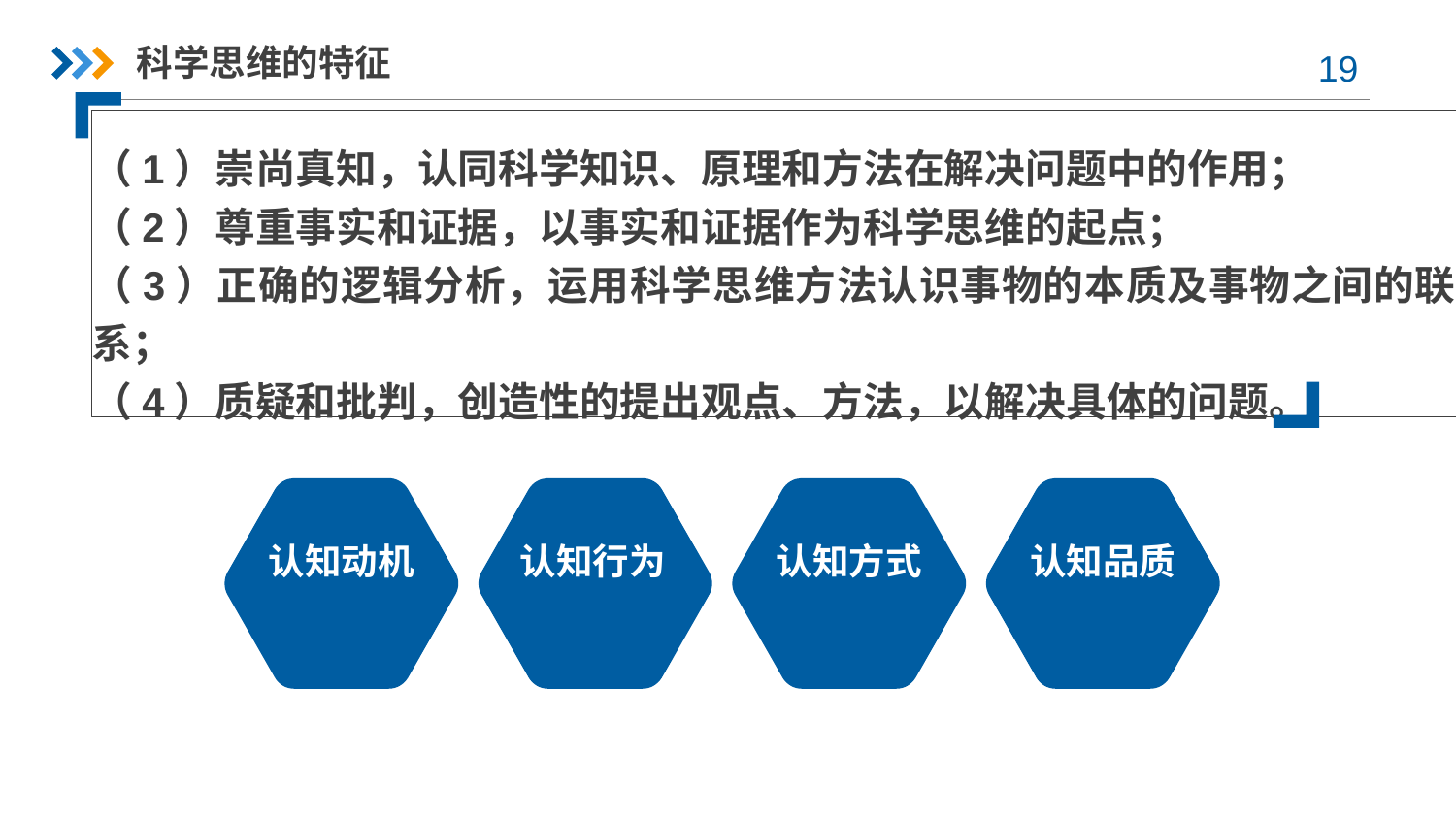

科学思维的特征

（1）崇尚真知，认同科学知识、原理和方法在解决问题中的作用；
（2）尊重事实和证据，以事实和证据作为科学思维的起点；
（3）正确的逻辑分析，运用科学思维方法认识事物的本质及事物之间的联系；
（4）质疑和批判，创造性的提出观点、方法，以解决具体的问题。

认知动机
认知行为
认知方式
认知品质